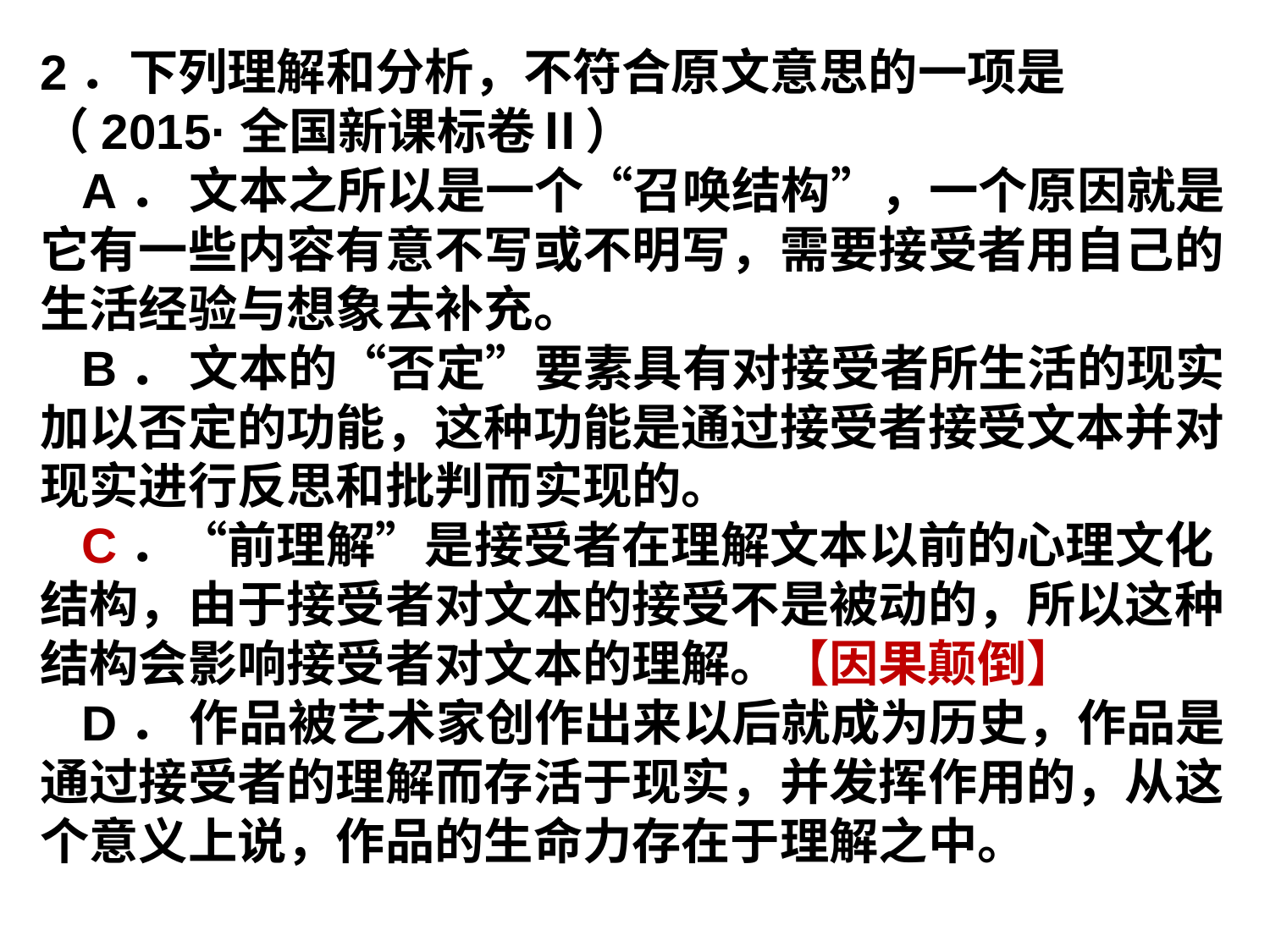

2．下列理解和分析，不符合原文意思的一项是（2015·全国新课标卷Ⅱ）
   A． 文本之所以是一个“召唤结构”，一个原因就是它有一些内容有意不写或不明写，需要接受者用自己的生活经验与想象去补充。
   B． 文本的“否定”要素具有对接受者所生活的现实加以否定的功能，这种功能是通过接受者接受文本并对现实进行反思和批判而实现的。
   C．“前理解”是接受者在理解文本以前的心理文化结构，由于接受者对文本的接受不是被动的，所以这种结构会影响接受者对文本的理解。【因果颠倒】
   D． 作品被艺术家创作出来以后就成为历史，作品是通过接受者的理解而存活于现实，并发挥作用的，从这个意义上说，作品的生命力存在于理解之中。